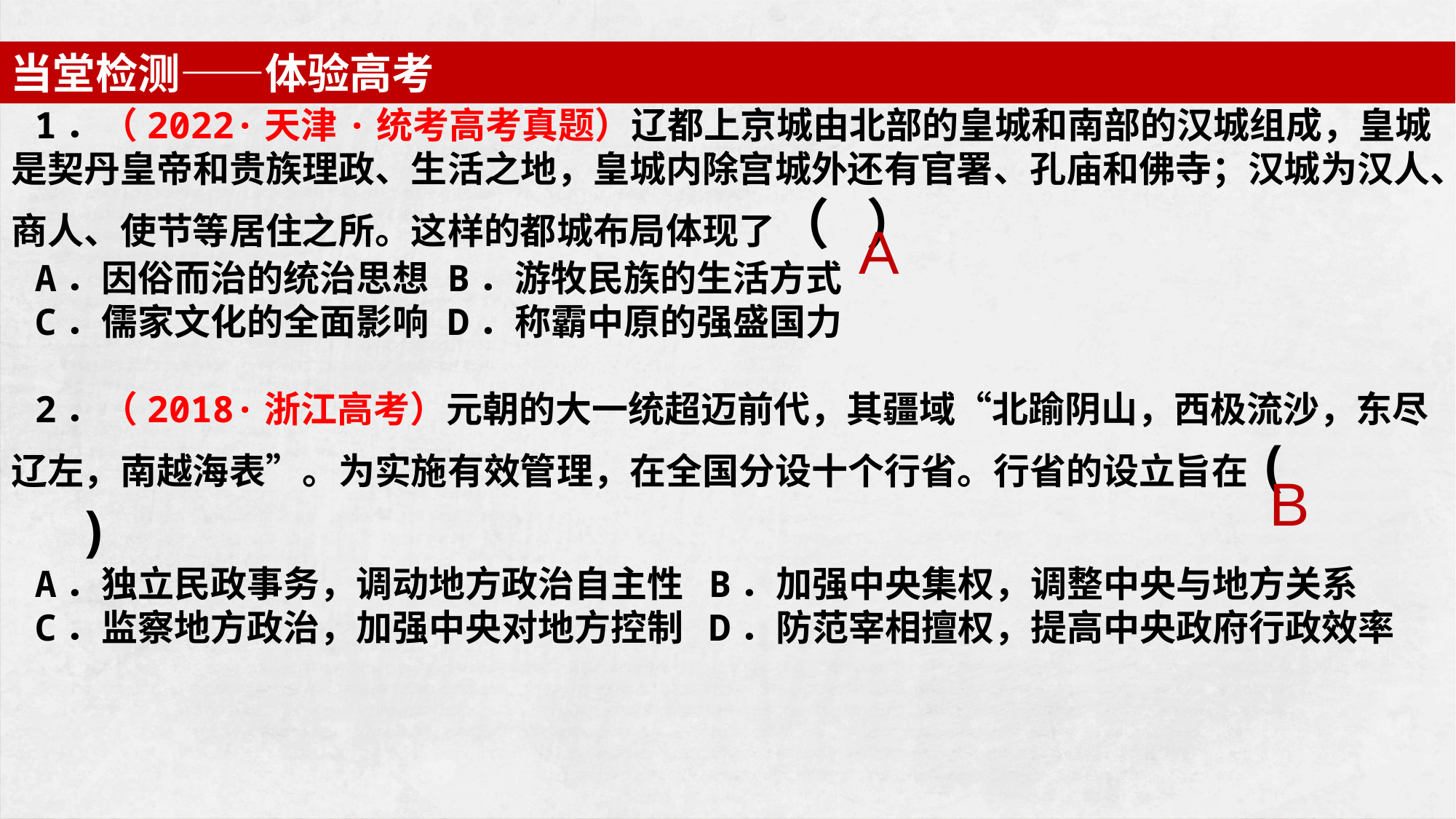

当堂检测——体验高考
1．（2022·天津·统考高考真题）辽都上京城由北部的皇城和南部的汉城组成，皇城是契丹皇帝和贵族理政、生活之地，皇城内除宫城外还有官署、孔庙和佛寺；汉城为汉人、商人、使节等居住之所。这样的都城布局体现了（   ）
A．因俗而治的统治思想	B．游牧民族的生活方式
C．儒家文化的全面影响	D．称霸中原的强盛国力

2．（2018·浙江高考）元朝的大一统超迈前代，其疆域“北踰阴山，西极流沙，东尽辽左，南越海表”。为实施有效管理，在全国分设十个行省。行省的设立旨在(　　)
A．独立民政事务，调动地方政治自主性  B．加强中央集权，调整中央与地方关系
C．监察地方政治，加强中央对地方控制  D．防范宰相擅权，提高中央政府行政效率
A
B